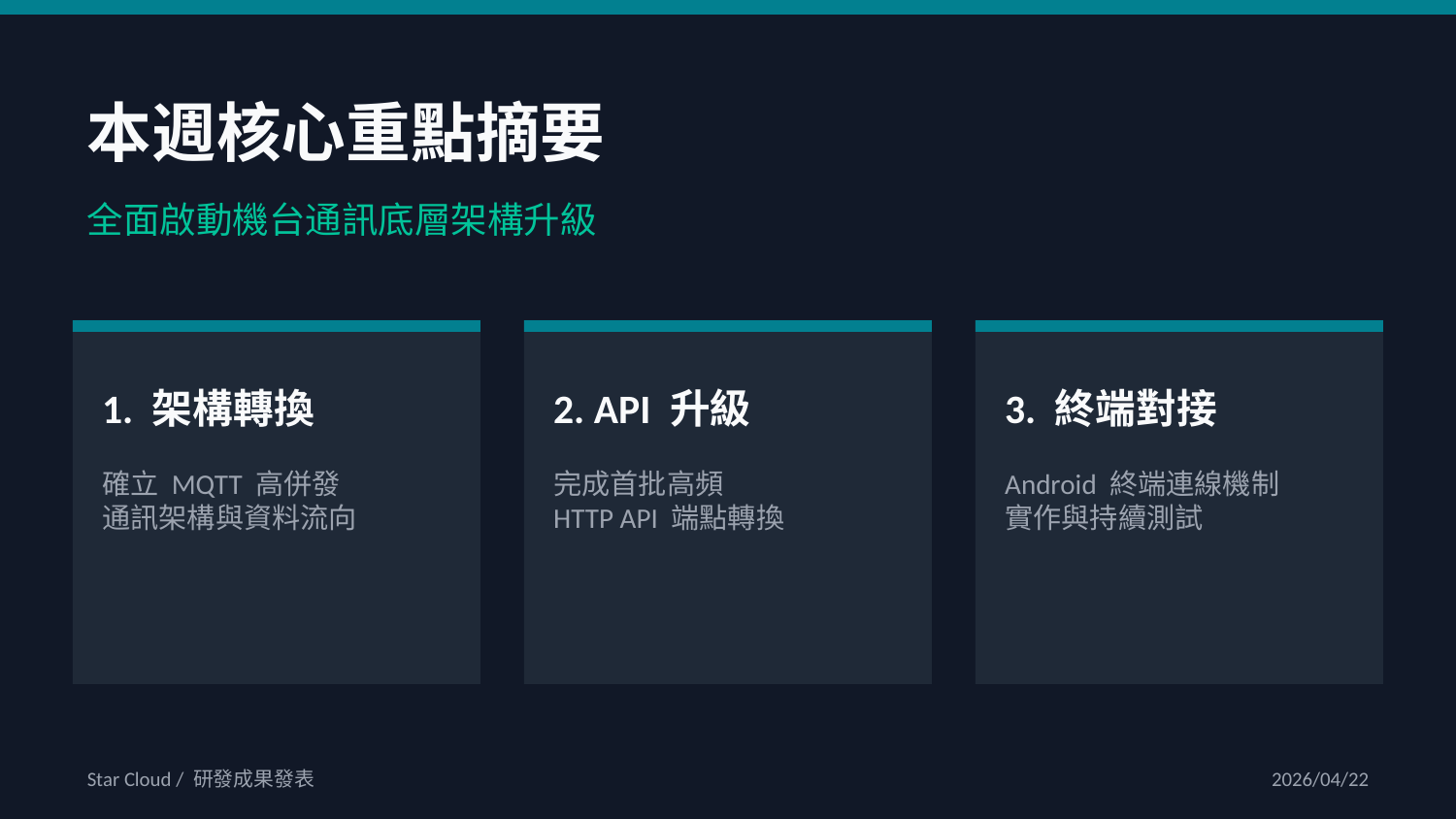

本週核心重點摘要
全面啟動機台通訊底層架構升級

1. 架構轉換
2. API 升級
3. 終端對接
確立 MQTT 高併發
通訊架構與資料流向
完成首批高頻
HTTP API 端點轉換
Android 終端連線機制
實作與持續測試